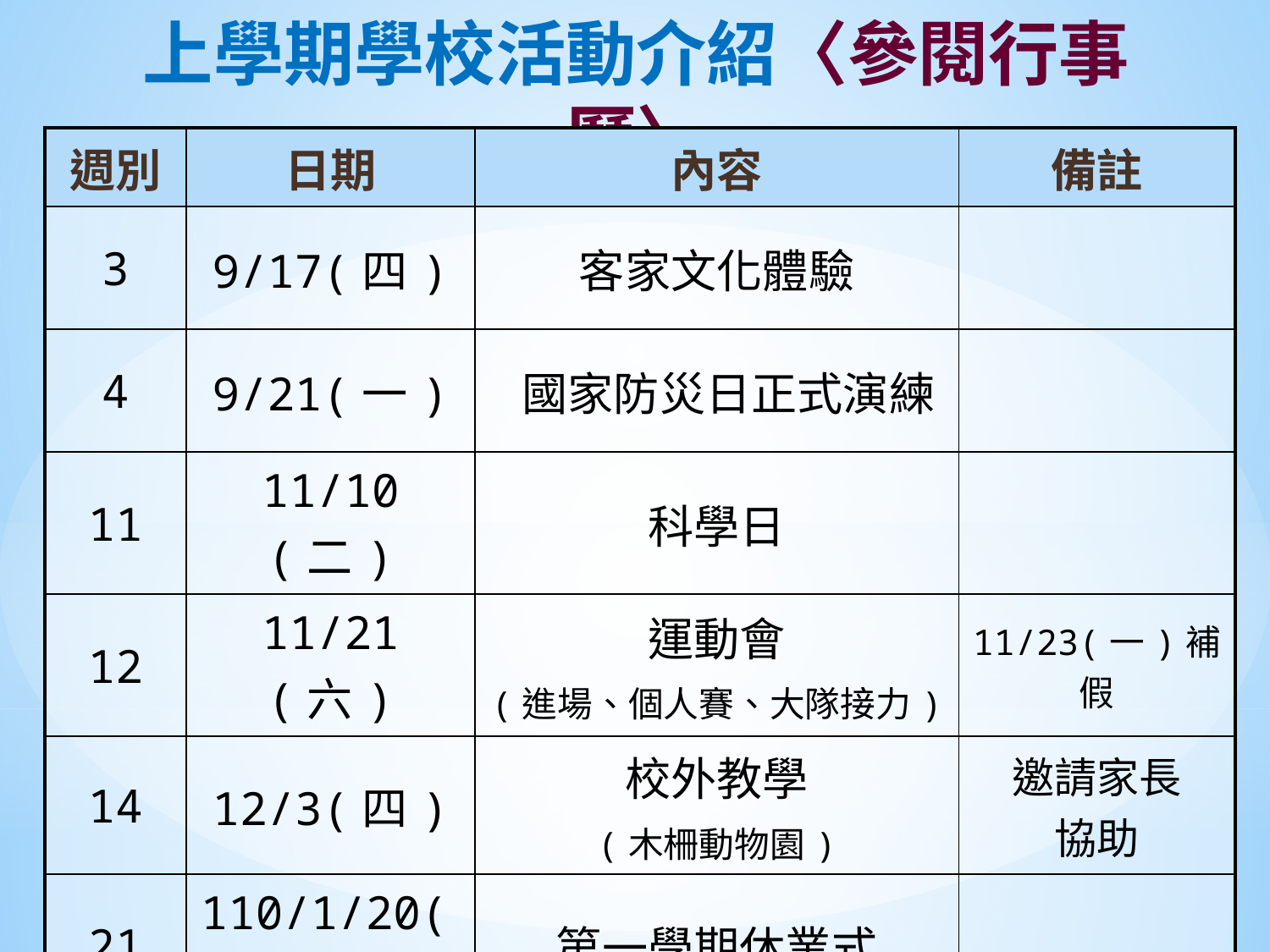

# 上學期學校活動介紹〈參閱行事曆〉
| 週別 | 日期 | 內容 | 備註 |
| --- | --- | --- | --- |
| 3 | 9/17(四) | 客家文化體驗 |  |
| 4 | 9/21(一) | 國家防災日正式演練 |  |
| 11 | 11/10(二) | 科學日 |  |
| 12 | 11/21(六) | 運動會 (進場、個人賽、大隊接力) | 11/23(一)補假 |
| 14 | 12/3(四) | 校外教學 (木柵動物園) | 邀請家長 協助 |
| 21 | 110/1/20(三) | 第一學期休業式 |  |